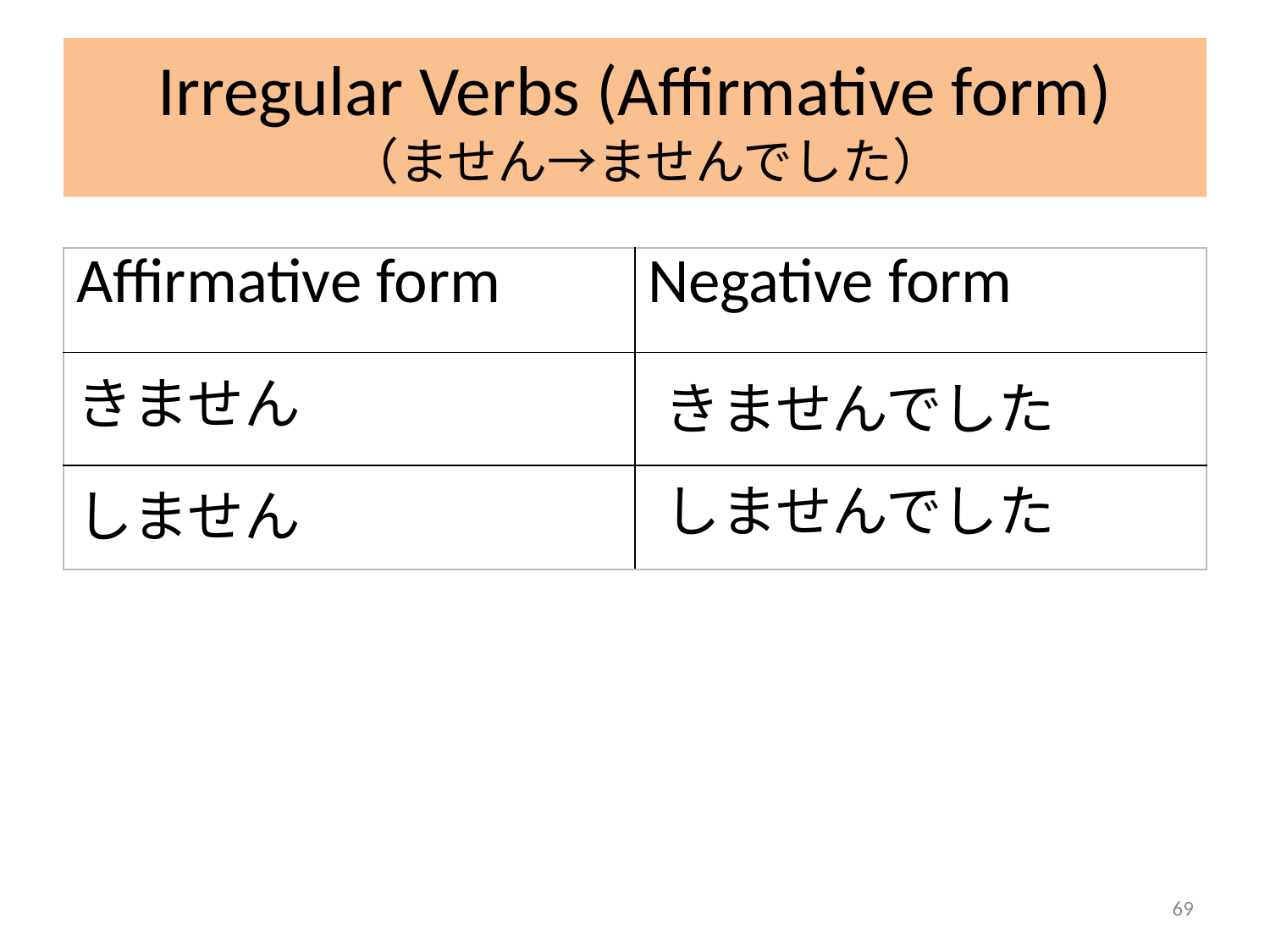

# Irregular Verbs (Affirmative form) （ません→ませんでした）
| Affirmative form | Negative form |
| --- | --- |
| きません |  |
| しません |  |
きませんでした
しませんでした
69